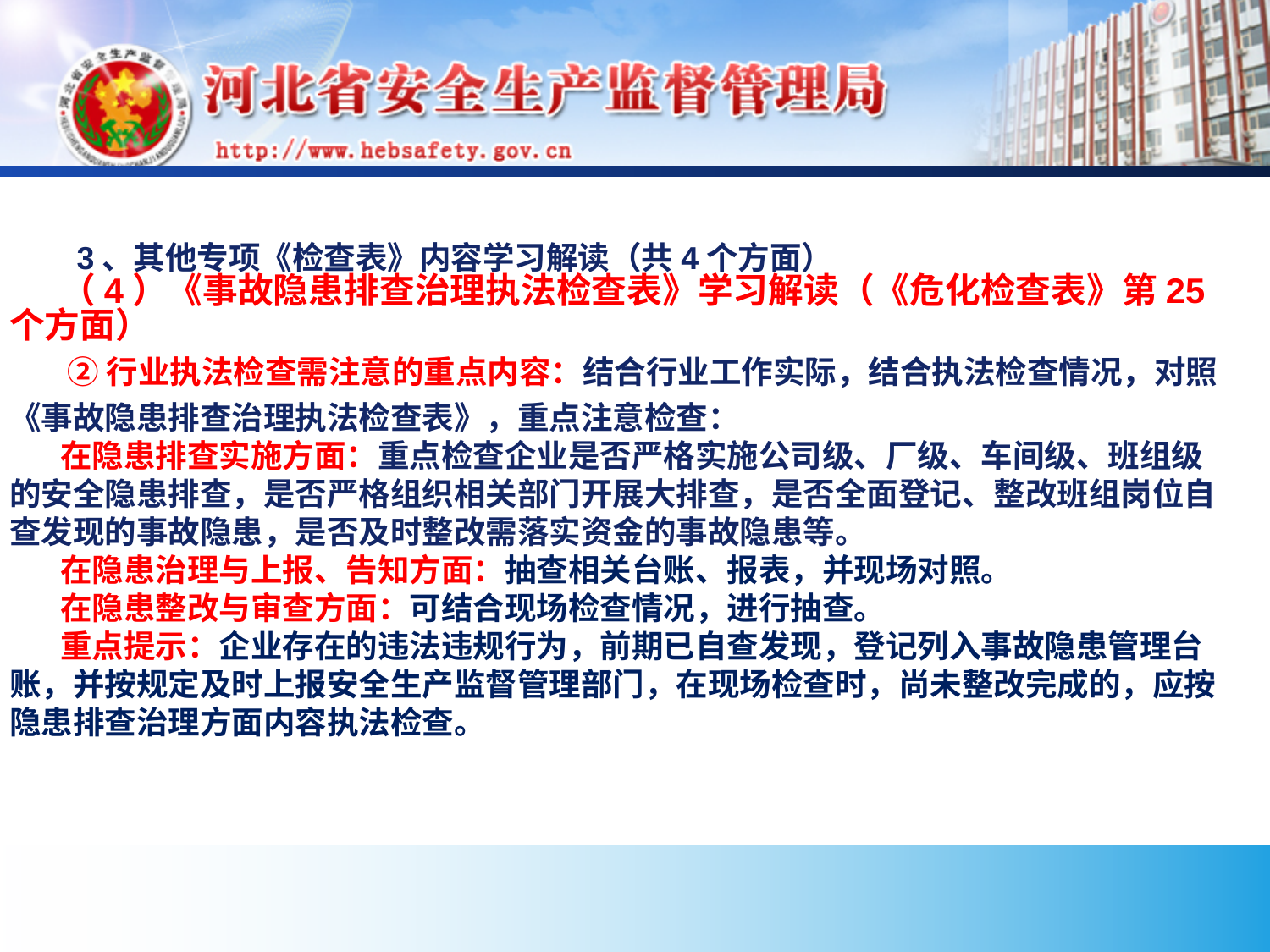

#
       3、其他专项《检查表》内容学习解读（共4个方面）
      （4）《事故隐患排查治理执法检查表》学习解读（《危化检查表》第25个方面）
        ②行业执法检查需注意的重点内容：结合行业工作实际，结合执法检查情况，对照《事故隐患排查治理执法检查表》，重点注意检查：
      在隐患排查实施方面：重点检查企业是否严格实施公司级、厂级、车间级、班组级的安全隐患排查，是否严格组织相关部门开展大排查，是否全面登记、整改班组岗位自查发现的事故隐患，是否及时整改需落实资金的事故隐患等。
      在隐患治理与上报、告知方面：抽查相关台账、报表，并现场对照。
      在隐患整改与审查方面：可结合现场检查情况，进行抽查。
      重点提示：企业存在的违法违规行为，前期已自查发现，登记列入事故隐患管理台账，并按规定及时上报安全生产监督管理部门，在现场检查时，尚未整改完成的，应按隐患排查治理方面内容执法检查。